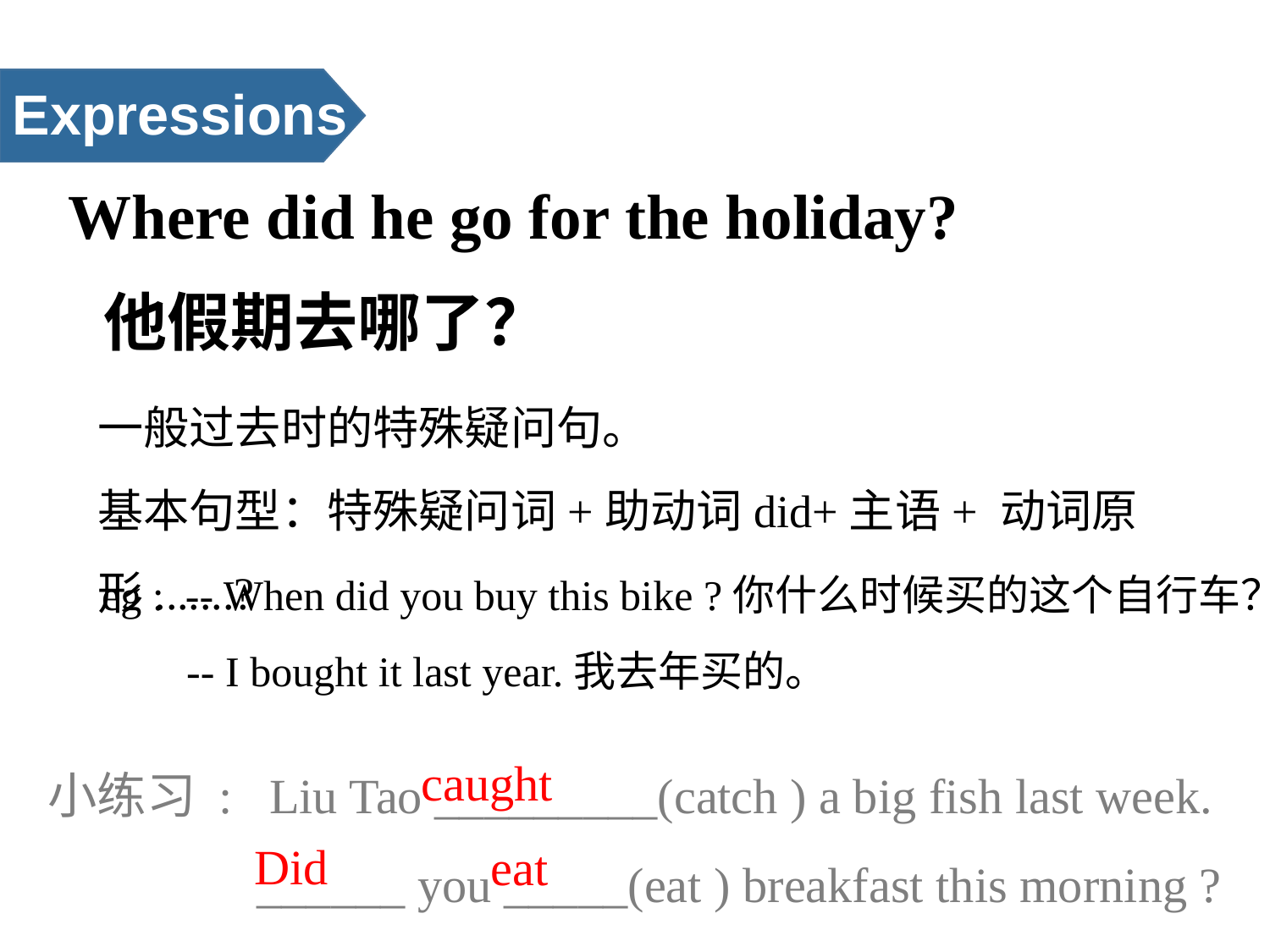

Expressions
Where did he go for the holiday?
他假期去哪了？
一般过去时的特殊疑问句。
基本句型：特殊疑问词+助动词did+主语+ 动词原形.......?
eg :  -- When did you buy this bike ?你什么时候买的这个自行车？
        -- I bought it last year.我去年买的。
小练习 :   Liu Tao _________(catch ) a big fish last week.
                 ______ you _____(eat ) breakfast this morning ?
caught
Did
eat